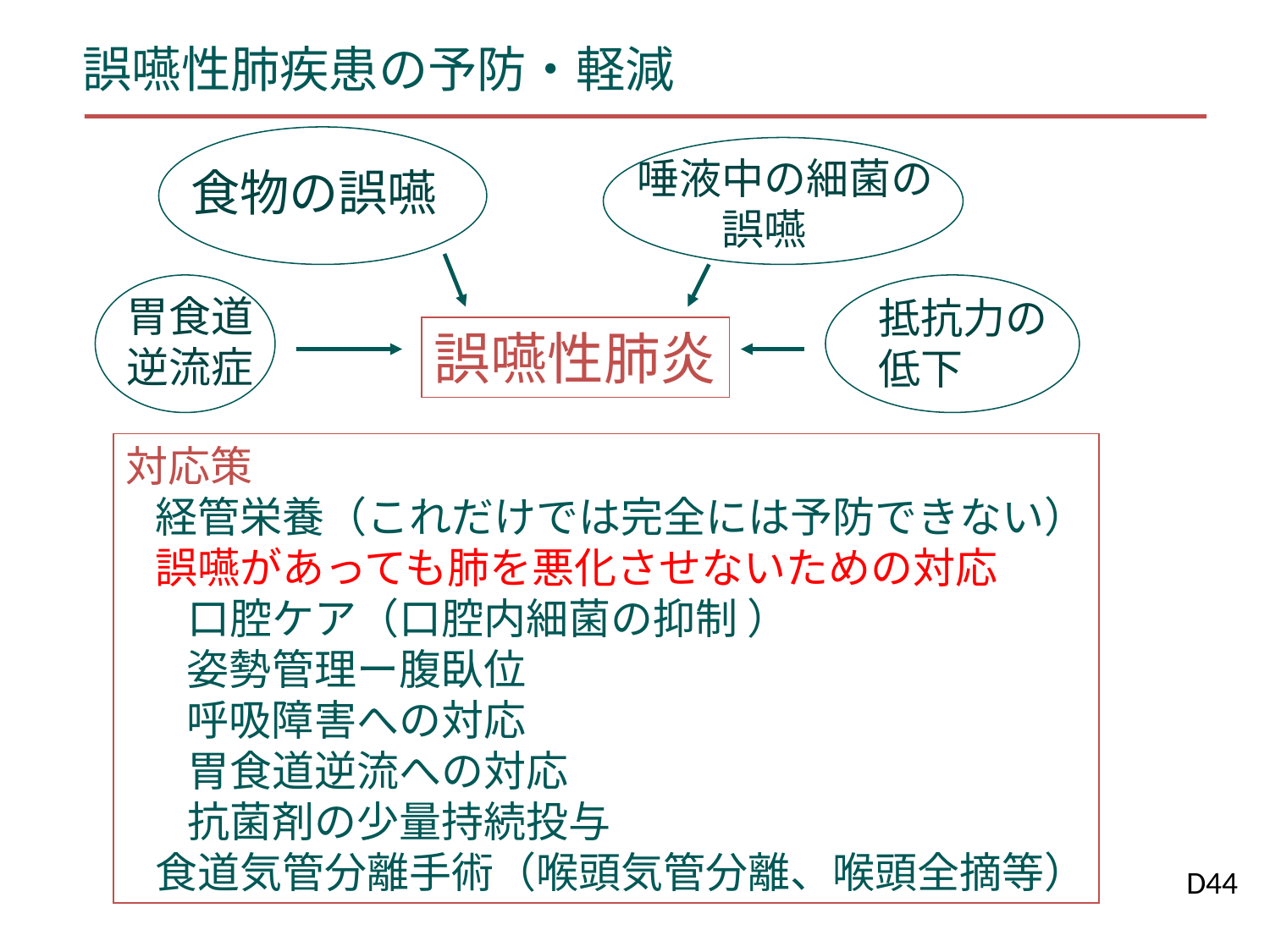

誤嚥性肺疾患の予防・軽減

唾液中の細菌の
　　誤嚥
食物の誤嚥

胃食道
逆流症
抵抗力の
低下
誤嚥性肺炎

対応策
  経管栄養（これだけでは完全には予防できない）
  誤嚥があっても肺を悪化させないための対応
　  口腔ケア（口腔内細菌の抑制 ）
　  姿勢管理ー腹臥位
　  呼吸障害への対応
　  胃食道逆流への対応
　  抗菌剤の少量持続投与
  食道気管分離手術（喉頭気管分離、喉頭全摘等）
D44